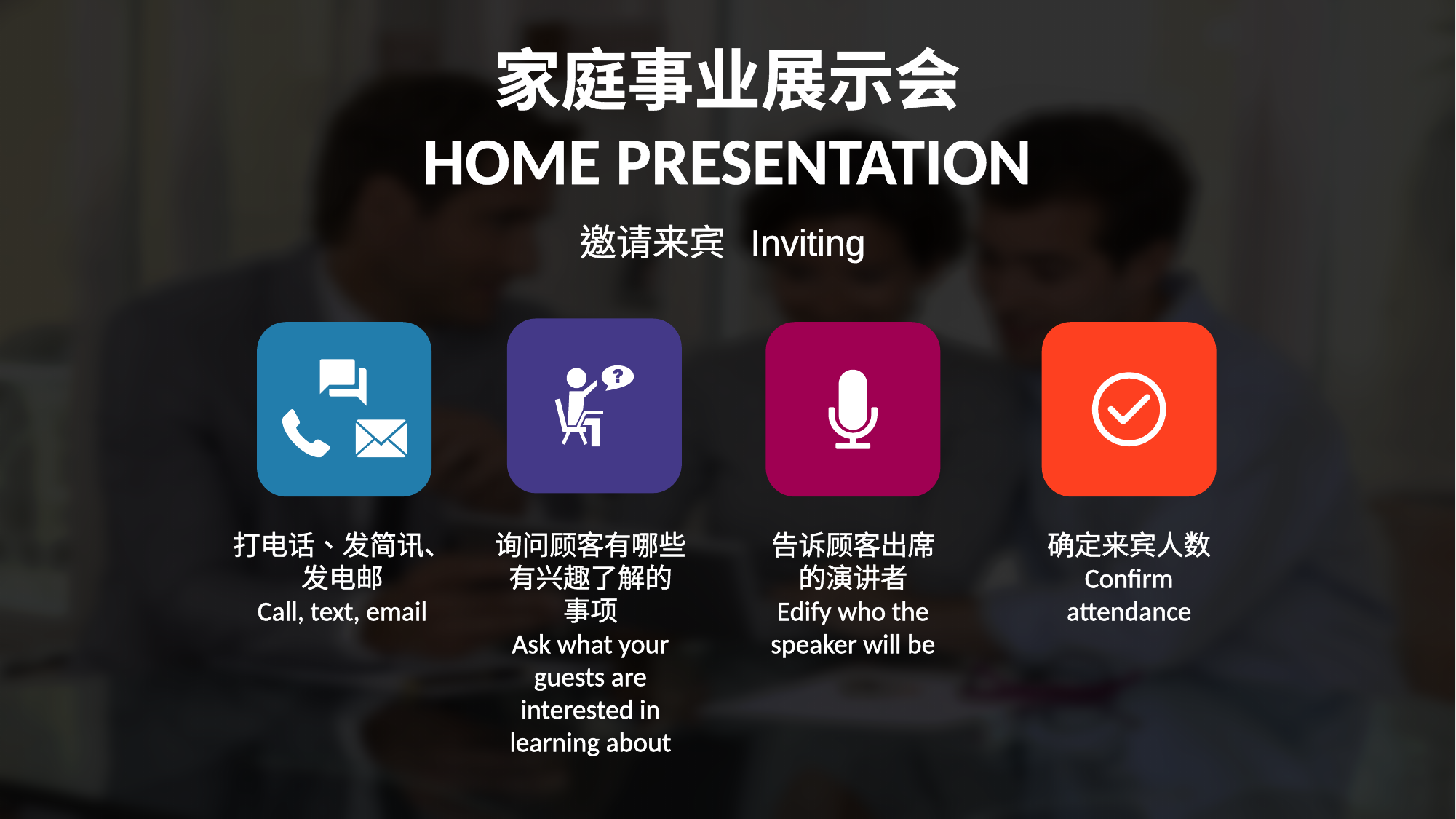

家庭事业展示会
HOME PRESENTATION
邀请来宾  Inviting

打电话、发简讯、
发电邮
Call, text, email
询问顾客有哪些有兴趣了解的
事项
Ask what your guests are interested in learning about
告诉顾客出席的演讲者
Edify who the speaker will be
确定来宾人数
Confirm attendance